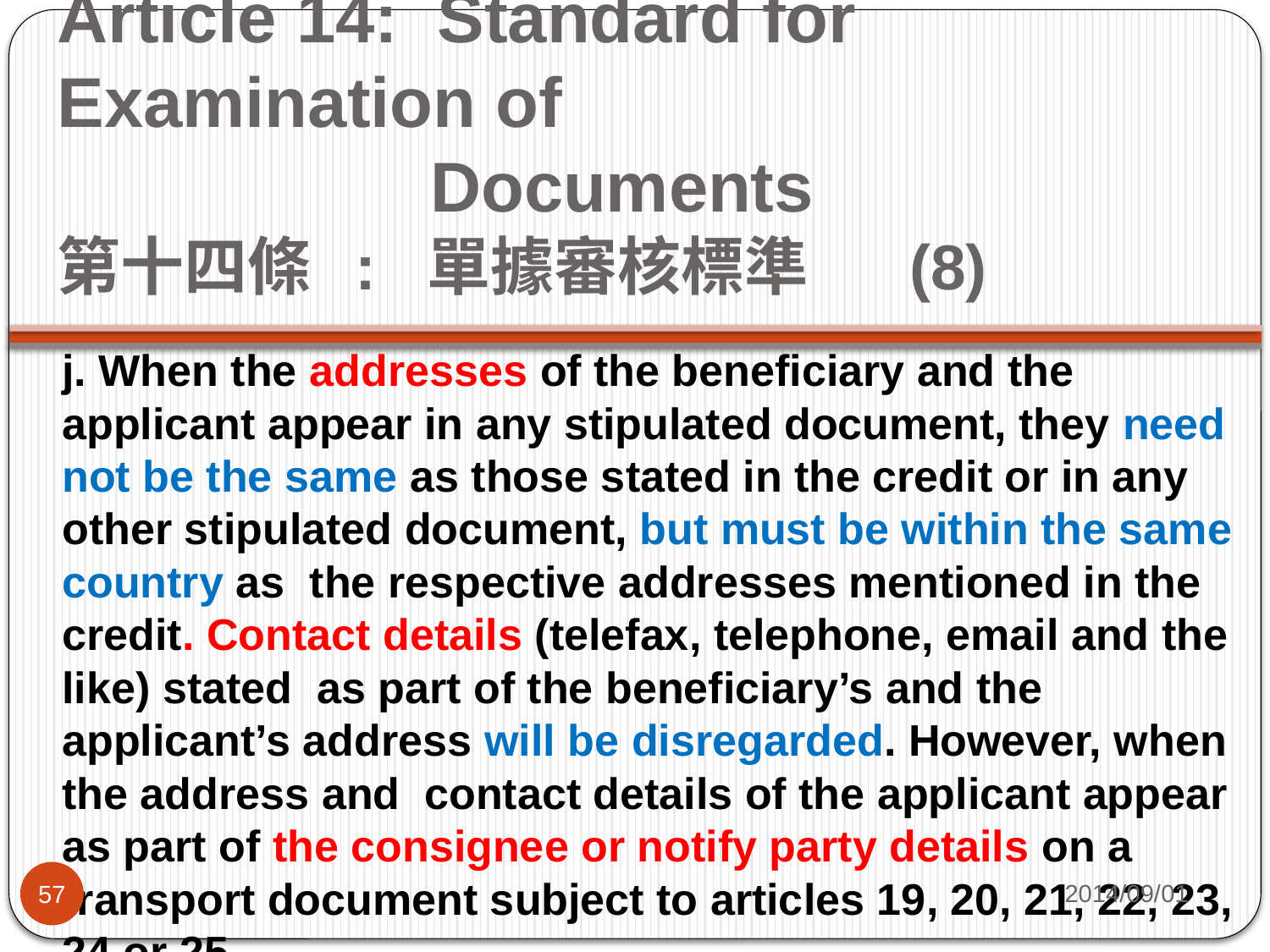

# Article 14:  Standard for Examination of Documents      第十四條  :  單據審核標準      (8)
j. When the addresses of the beneficiary and the applicant appear in any stipulated document, they need not be the same as those stated in the credit or in any other stipulated document, but must be within the same country as  the respective addresses mentioned in the credit. Contact details (telefax, telephone, email and the like) stated  as part of the beneficiary’s and the applicant’s address will be disregarded. However, when the address and  contact details of the applicant appear as part of the consignee or notify party details on a transport document subject to articles 19, 20, 21, 22, 23, 24 or 25,
    they must be as stated in the credit.
2014/09/01
57